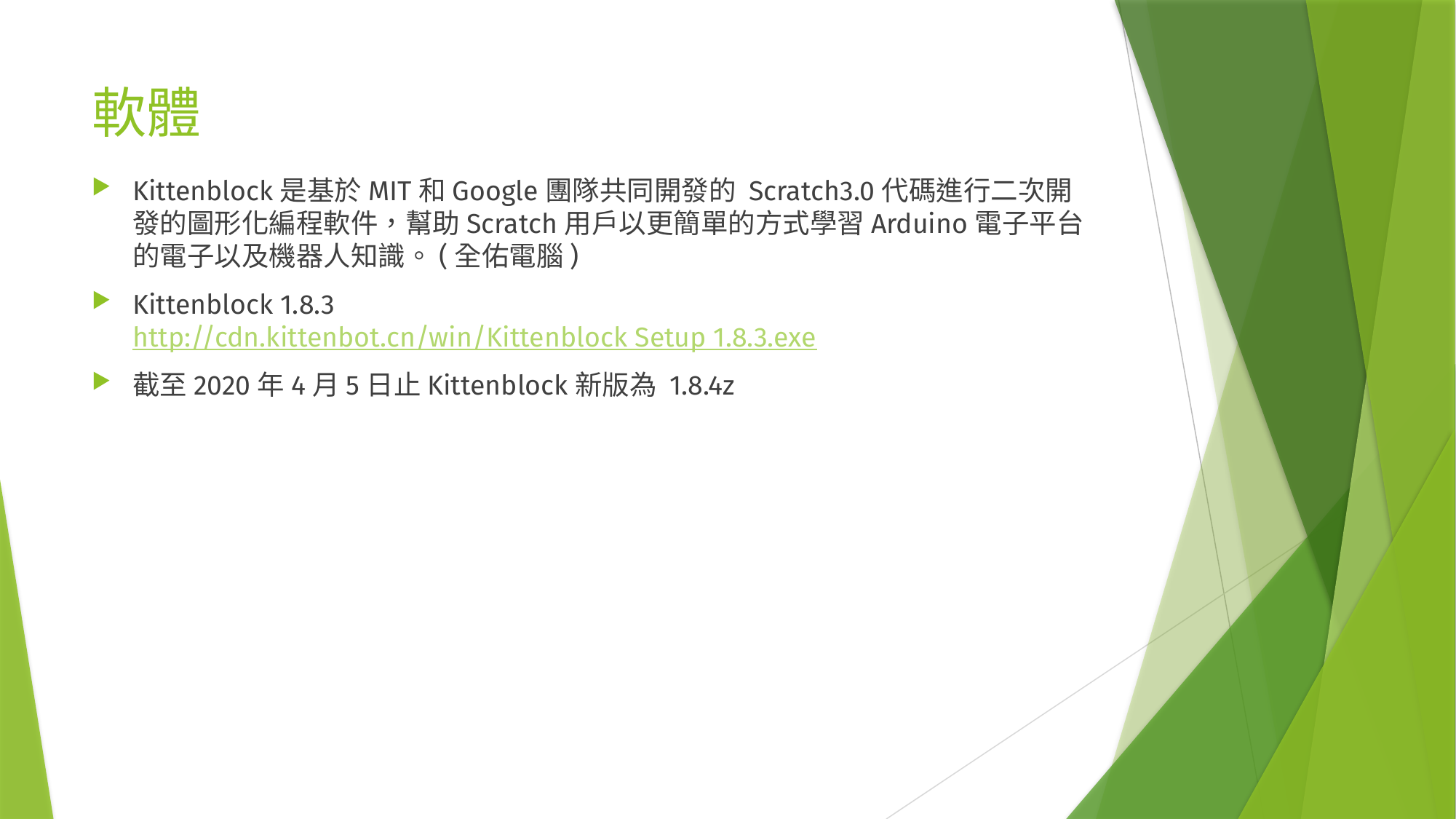

# 軟體
Kittenblock是基於MIT和Google團隊共同開發的 Scratch3.0代碼進行二次開發的圖形化編程軟件，​幫助Scratch用戶以更簡單的方式學習Arduino電子平台的電子以及機器人知識。(全佑電腦)
Kittenblock 1.8.3
http://cdn.kittenbot.cn/win/Kittenblock Setup 1.8.3.exe
截至2020年4月5日止Kittenblock新版為 1.8.4z